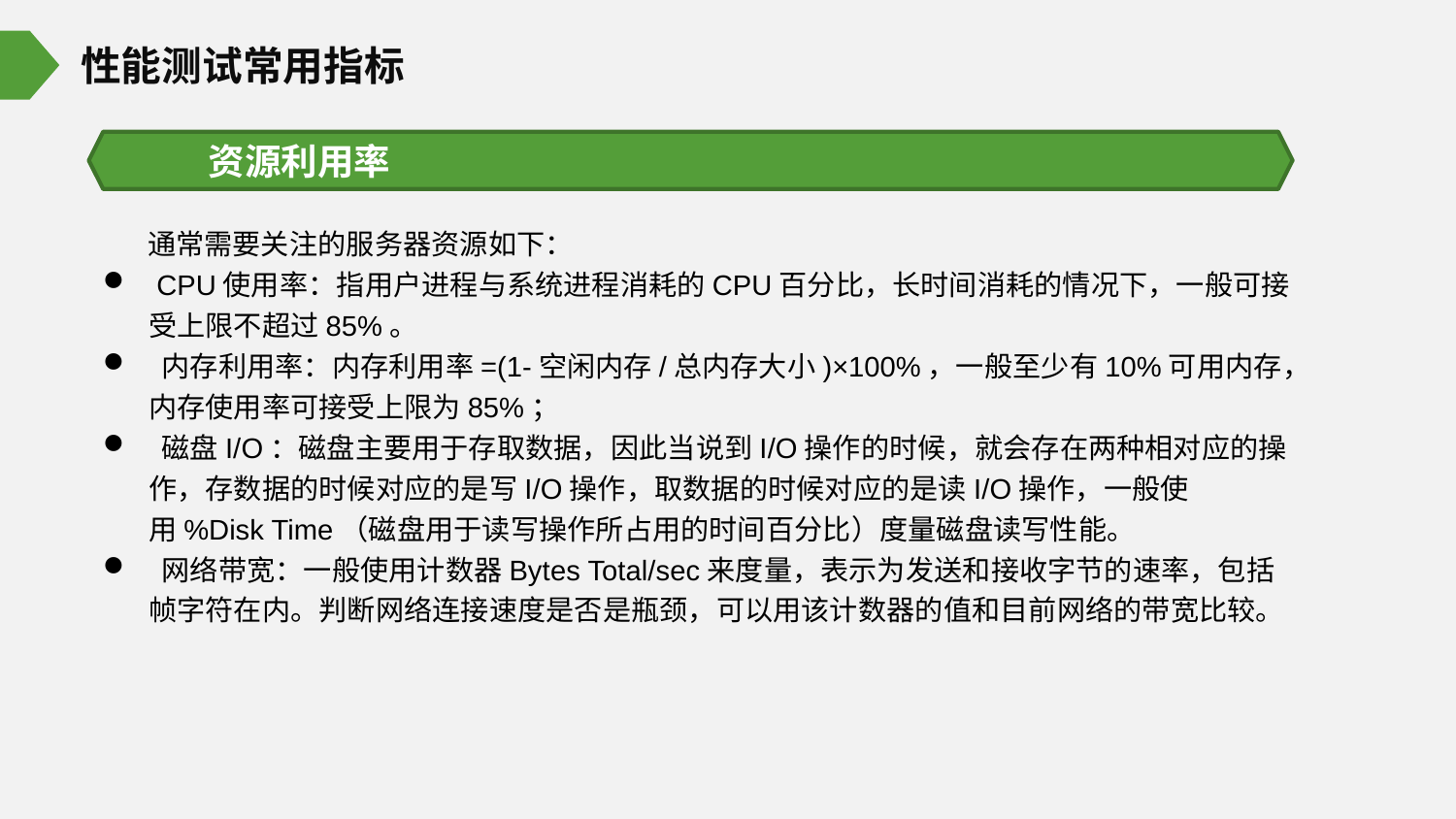

性能测试常用指标
资源利用率
      通常需要关注的服务器资源如下：
 CPU使用率：指用户进程与系统进程消耗的CPU百分比，长时间消耗的情况下，一般可接受上限不超过85%。
 内存利用率：内存利用率=(1-空闲内存/总内存大小)×100%，一般至少有10%可用内存，内存使用率可接受上限为85%；
 磁盘I/O：磁盘主要用于存取数据，因此当说到I/O操作的时候，就会存在两种相对应的操作，存数据的时候对应的是写I/O操作，取数据的时候对应的是读I/O操作，一般使用%Disk Time（磁盘用于读写操作所占用的时间百分比）度量磁盘读写性能。
 网络带宽：一般使用计数器Bytes Total/sec来度量，表示为发送和接收字节的速率，包括帧字符在内。判断网络连接速度是否是瓶颈，可以用该计数器的值和目前网络的带宽比较。